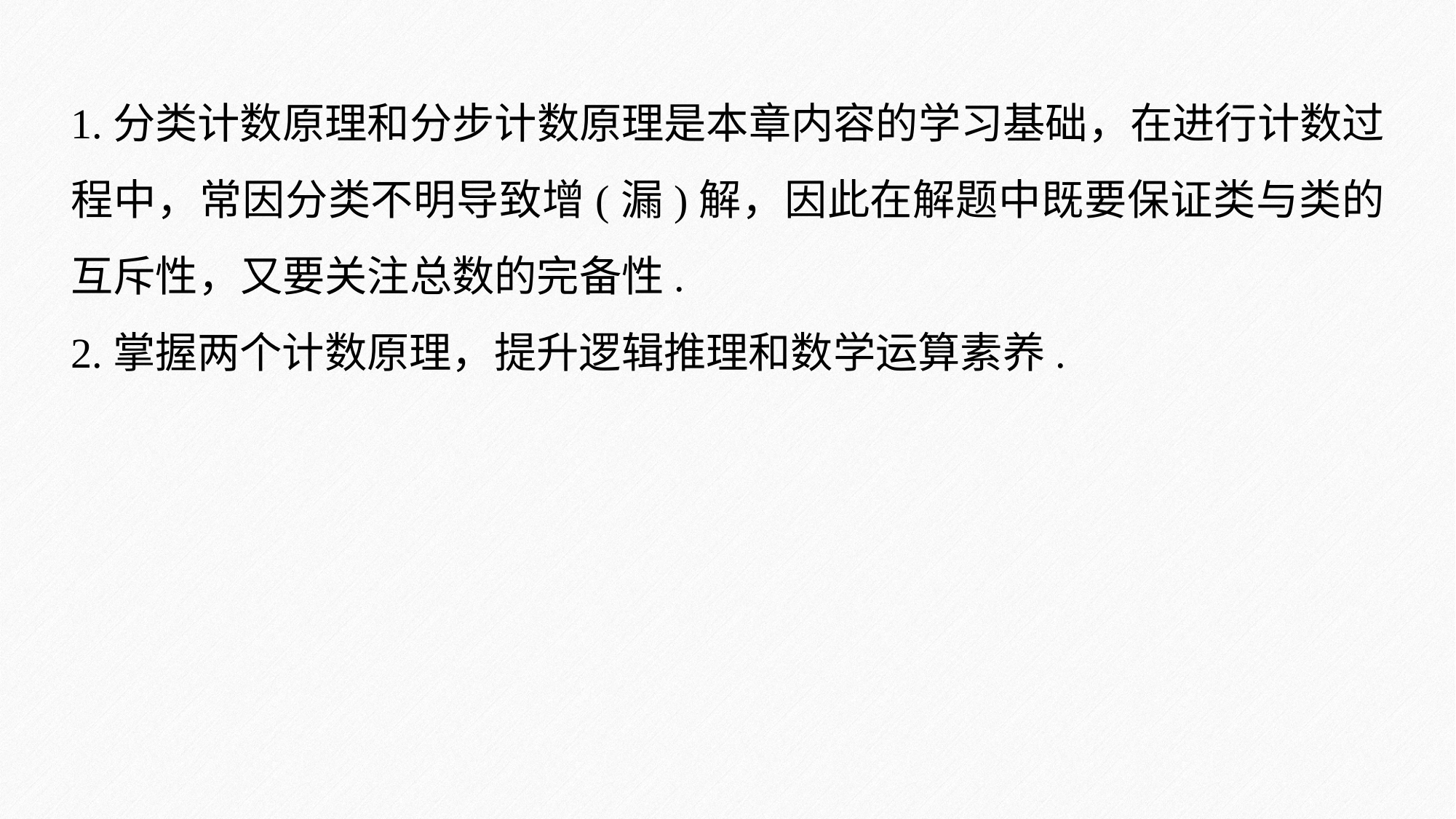

1.分类计数原理和分步计数原理是本章内容的学习基础，在进行计数过程中，常因分类不明导致增(漏)解，因此在解题中既要保证类与类的互斥性，又要关注总数的完备性.
2.掌握两个计数原理，提升逻辑推理和数学运算素养.